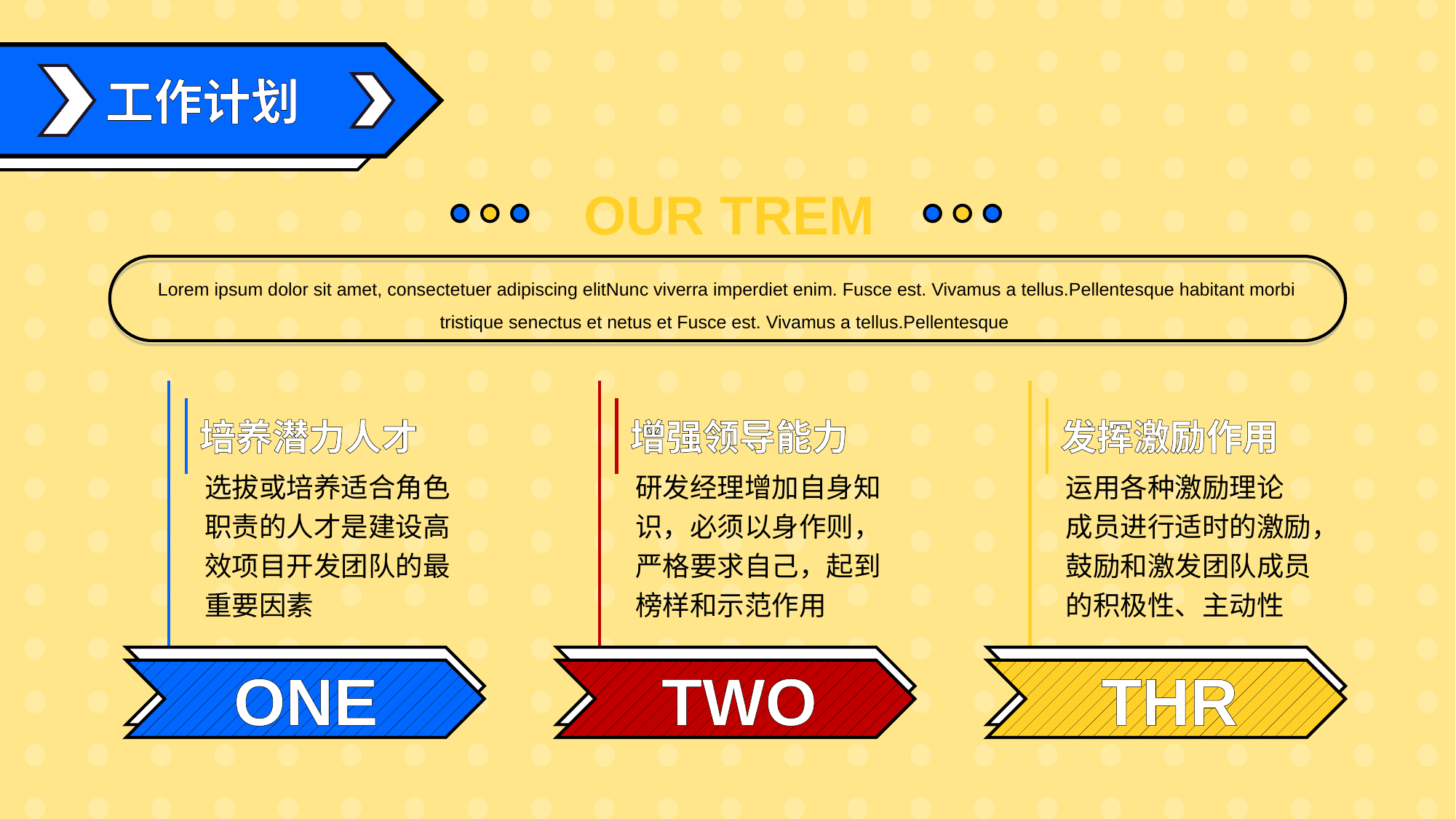

工作计划

OUR TREM

Lorem ipsum dolor sit amet, consectetuer adipiscing elitNunc viverra imperdiet enim. Fusce est. Vivamus a tellus.Pellentesque habitant morbi tristique senectus et netus et Fusce est. Vivamus a tellus.Pellentesque
培养潜力人才
增强领导能力
发挥激励作用
选拔或培养适合角色职责的人才是建设高效项目开发团队的最重要因素
研发经理增加自身知识，必须以身作则，严格要求自己，起到榜样和示范作用
运用各种激励理论
成员进行适时的激励，鼓励和激发团队成员的积极性、主动性

ONE
TWO
THR